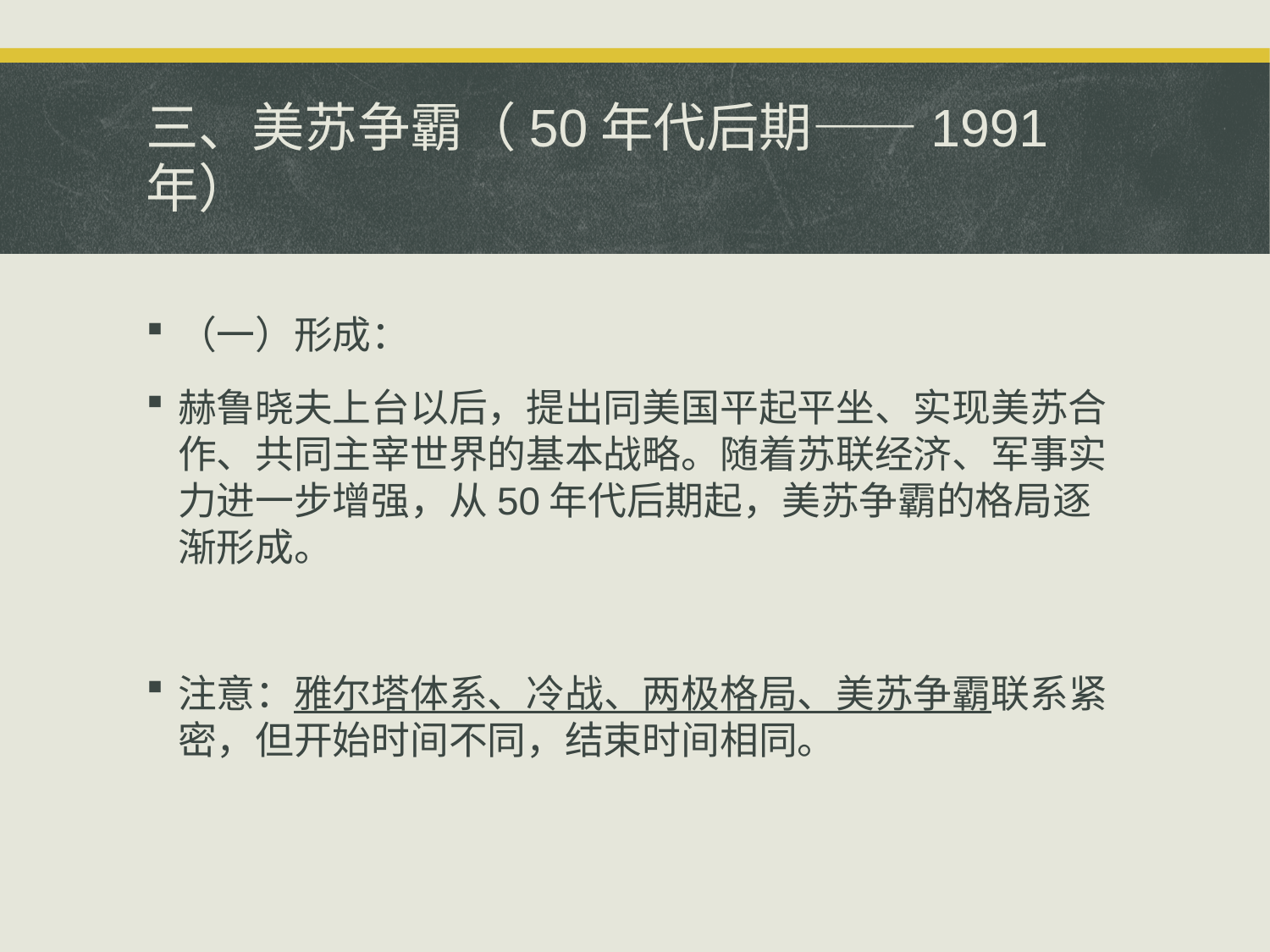

# 三、美苏争霸（50年代后期——1991年）
（一）形成：
赫鲁晓夫上台以后，提出同美国平起平坐、实现美苏合作、共同主宰世界的基本战略。随着苏联经济、军事实力进一步增强，从50年代后期起，美苏争霸的格局逐渐形成。

注意：雅尔塔体系、冷战、两极格局、美苏争霸联系紧密，但开始时间不同，结束时间相同。